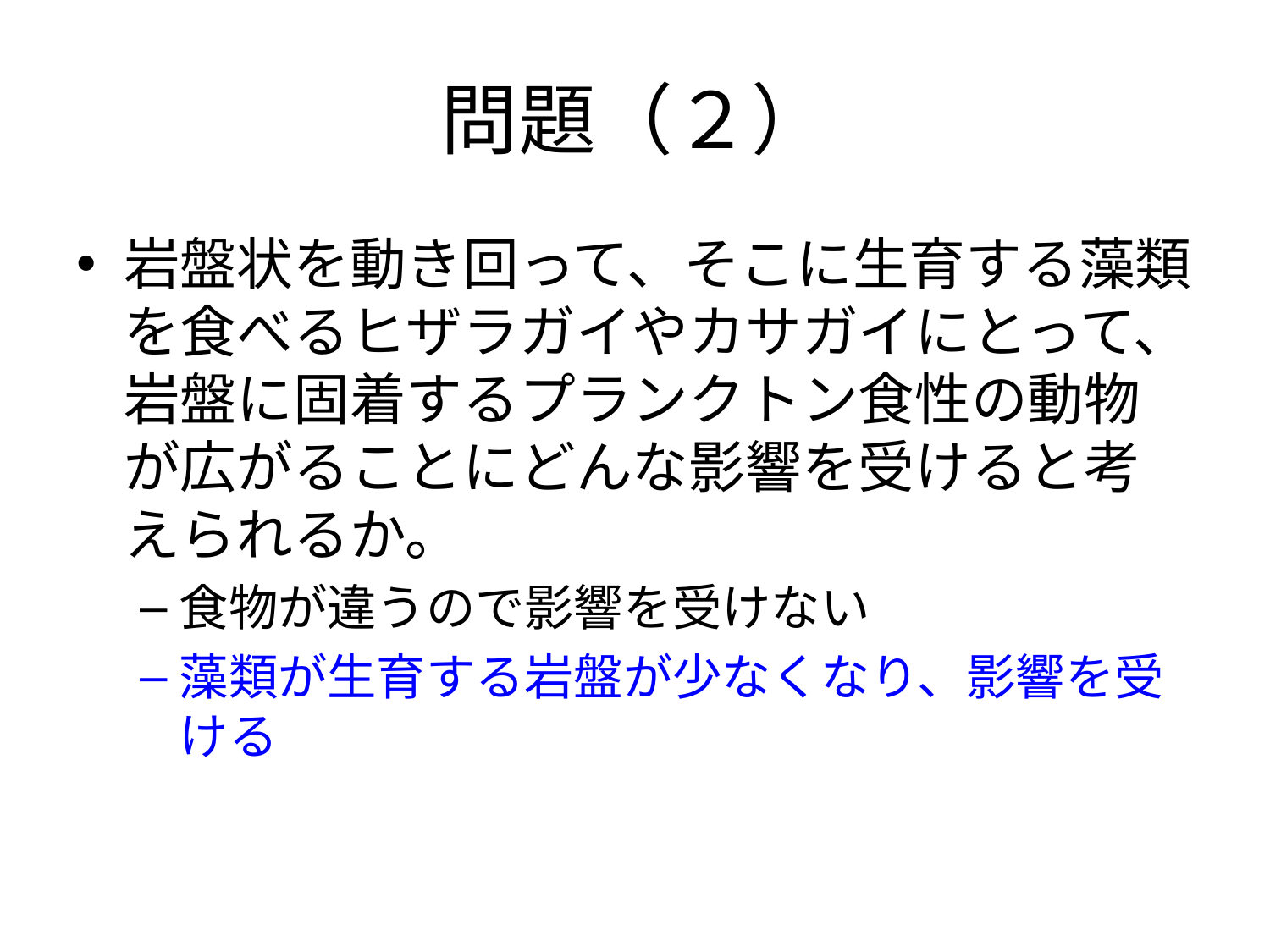

# 問題（２）
岩盤状を動き回って、そこに生育する藻類を食べるヒザラガイやカサガイにとって、岩盤に固着するプランクトン食性の動物が広がることにどんな影響を受けると考えられるか。
食物が違うので影響を受けない
藻類が生育する岩盤が少なくなり、影響を受ける